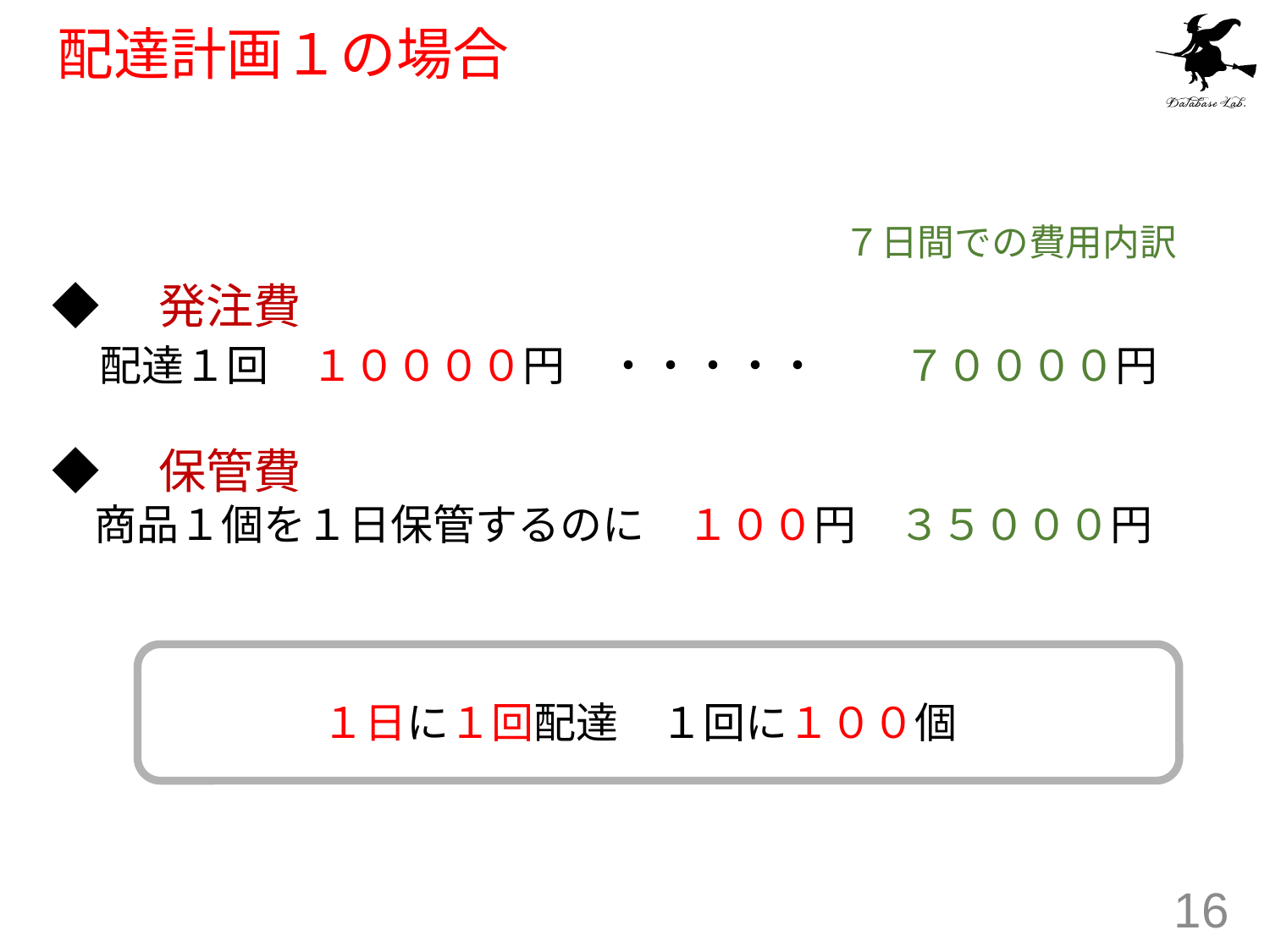

# 配達計画１の場合

◆　発注費
　配達１回　１００００円　・・・・・　　７００００円

◆　保管費
　商品１個を１日保管するのに　１００円　３５０００円
７日間での費用内訳

１日に１回配達　１回に１００個
16